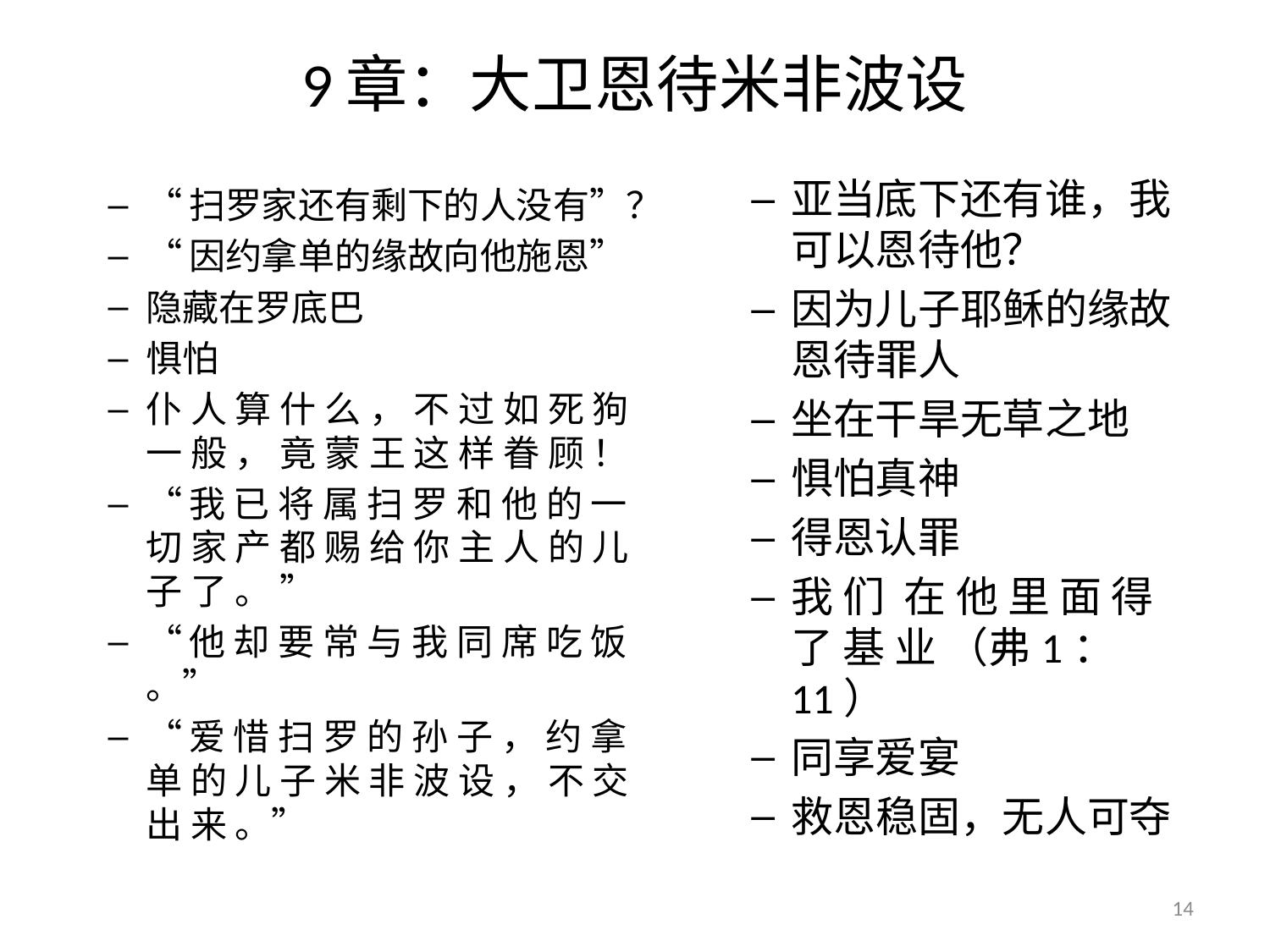

# 9章：大卫恩待米非波设
亚当底下还有谁，我可以恩待他？
因为儿子耶稣的缘故恩待罪人
坐在干旱无草之地
惧怕真神
得恩认罪
我 们  在 他 里 面 得 了 基 业 （弗1：11）
同享爱宴
救恩稳固，无人可夺

“扫罗家还有剩下的人没有”？
“因约拿单的缘故向他施恩”
隐藏在罗底巴
惧怕
仆 人 算 什 么 ， 不 过 如 死 狗 一 般 ， 竟 蒙 王 这 样 眷 顾 ！
“我 已 将 属 扫 罗 和 他 的 一 切 家 产 都 赐 给 你 主 人 的 儿 子 了 。 ”
“他 却 要 常 与 我 同 席 吃 饭 。”
“爱 惜 扫 罗 的 孙 子 ， 约 拿 单 的 儿 子 米 非 波 设 ， 不 交 出 来 。”
14